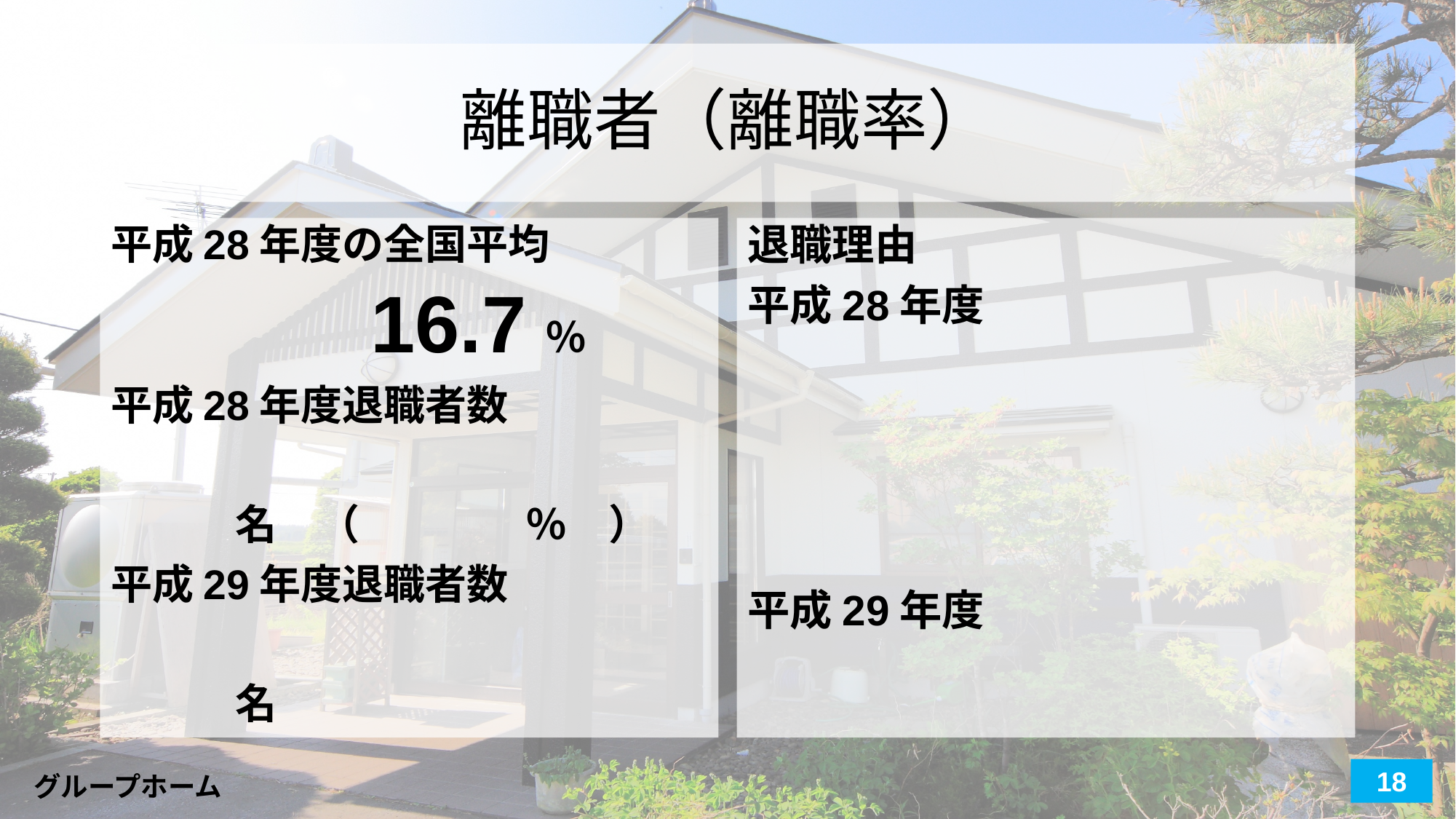

# 離職者（離職率）
平成28年度の全国平均
　　　16.7％
平成28年度退職者数

　　　名　（　　　　％　）
平成29年度退職者数

　　　名

退職理由
平成28年度

平成29年度

18
グループホーム